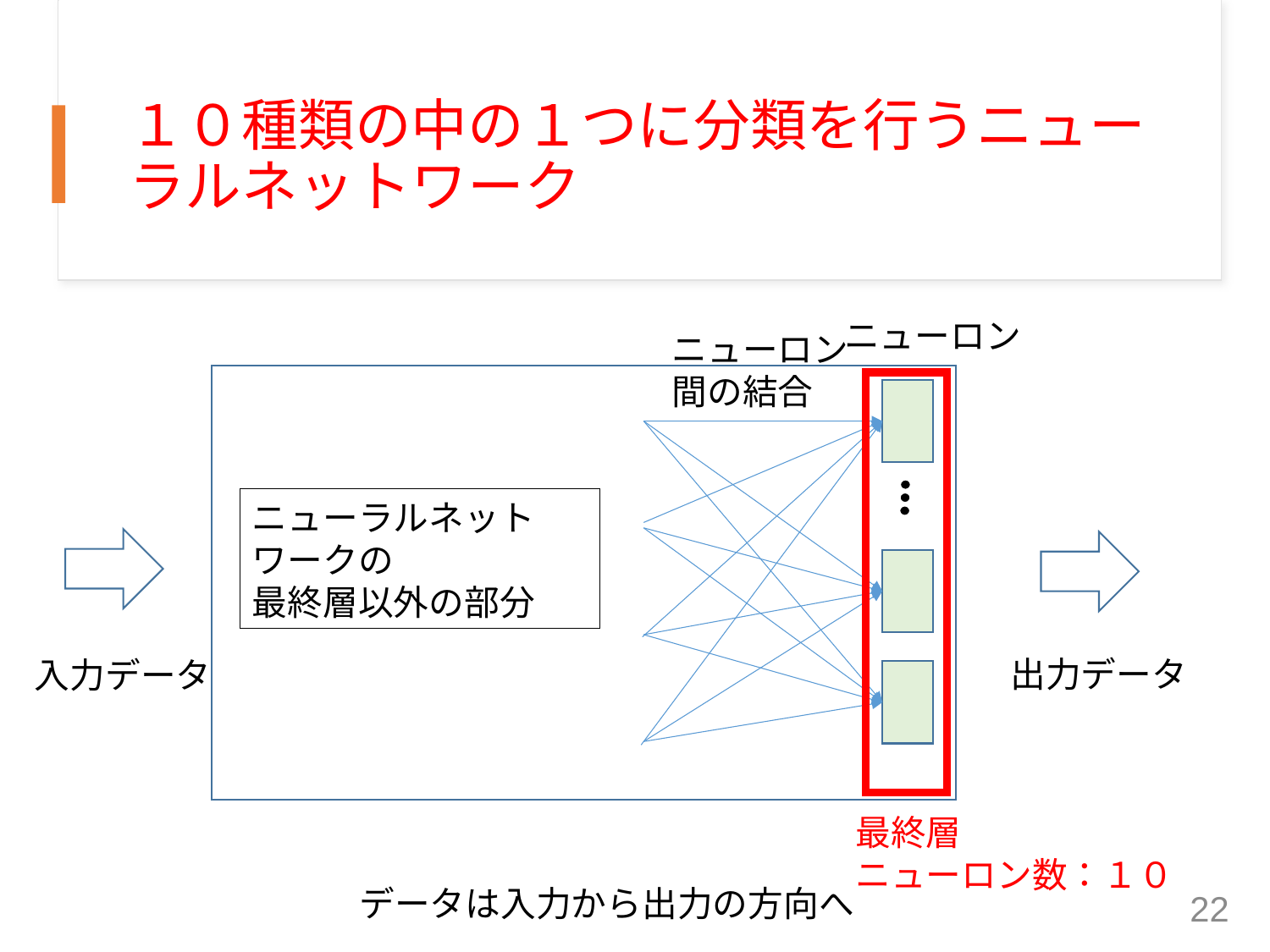

# １０種類の中の１つに分類を行うニューラルネットワーク

ニューロン
ニューロン間の結合

ニューラルネットワークの
最終層以外の部分

出力データ
入力データ

最終層
ニューロン数：１０
データは入力から出力の方向へ
22